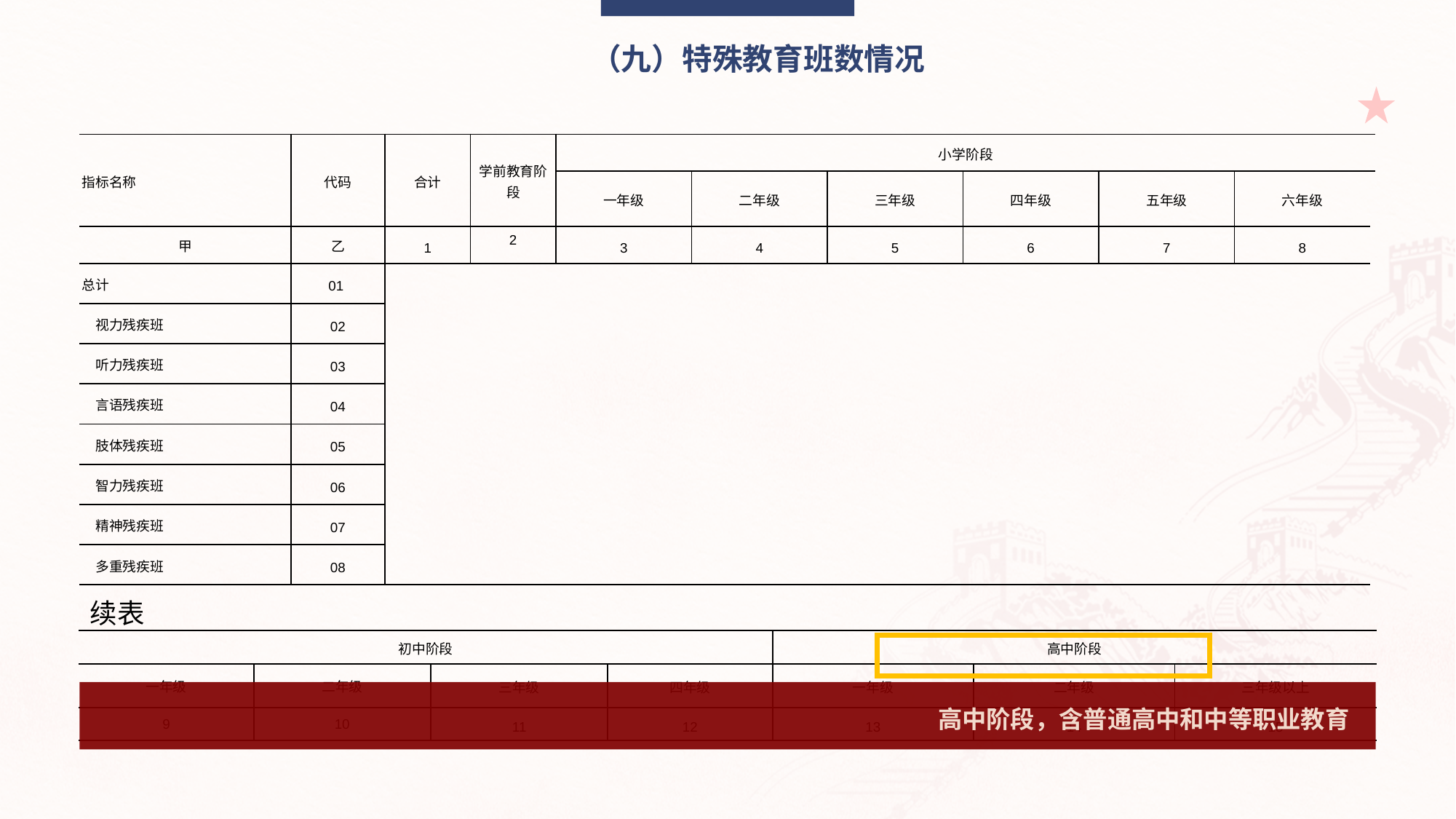

（九）特殊教育班数情况
| 指标名称 | 代码 | 合计 | 学前教育阶段 | 小学阶段 |  |  |  |  |  |  |
| --- | --- | --- | --- | --- | --- | --- | --- | --- | --- | --- |
|  |  |  |  | 一年级 | 二年级 | 三年级 | 四年级 | 五年级 | 六年级 |  |
| 甲 | 乙 | 1 | 2 | 3 | 4 | 5 | 6 | 7 | 8 |  |
| 总计 | 01 |  |  |  |  |  |  |  |  |  |
| 视力残疾班 | 02 |  |  |  |  |  |  |  |  |  |
| 听力残疾班 | 03 |  |  |  |  |  |  |  |  |  |
| 言语残疾班 | 04 |  |  |  |  |  |  |  |  |  |
| 肢体残疾班 | 05 |  |  |  |  |  |  |  |  |  |
| 智力残疾班 | 06 |  |  |  |  |  |  |  |  |  |
| 精神残疾班 | 07 |  |  |  |  |  |  |  |  |  |
| 多重残疾班 | 08 |  |  |  |  |  |  |  |  |  |
续表
| 初中阶段 |  |  |  | 高中阶段 |  |  |
| --- | --- | --- | --- | --- | --- | --- |
| 一年级 | 二年级 | 三年级 | 四年级 | 一年级 | 二年级 | 三年级以上 |
| 9 | 10 | 11 | 12 | 13 | 14 | 15 |

高中阶段，含普通高中和中等职业教育